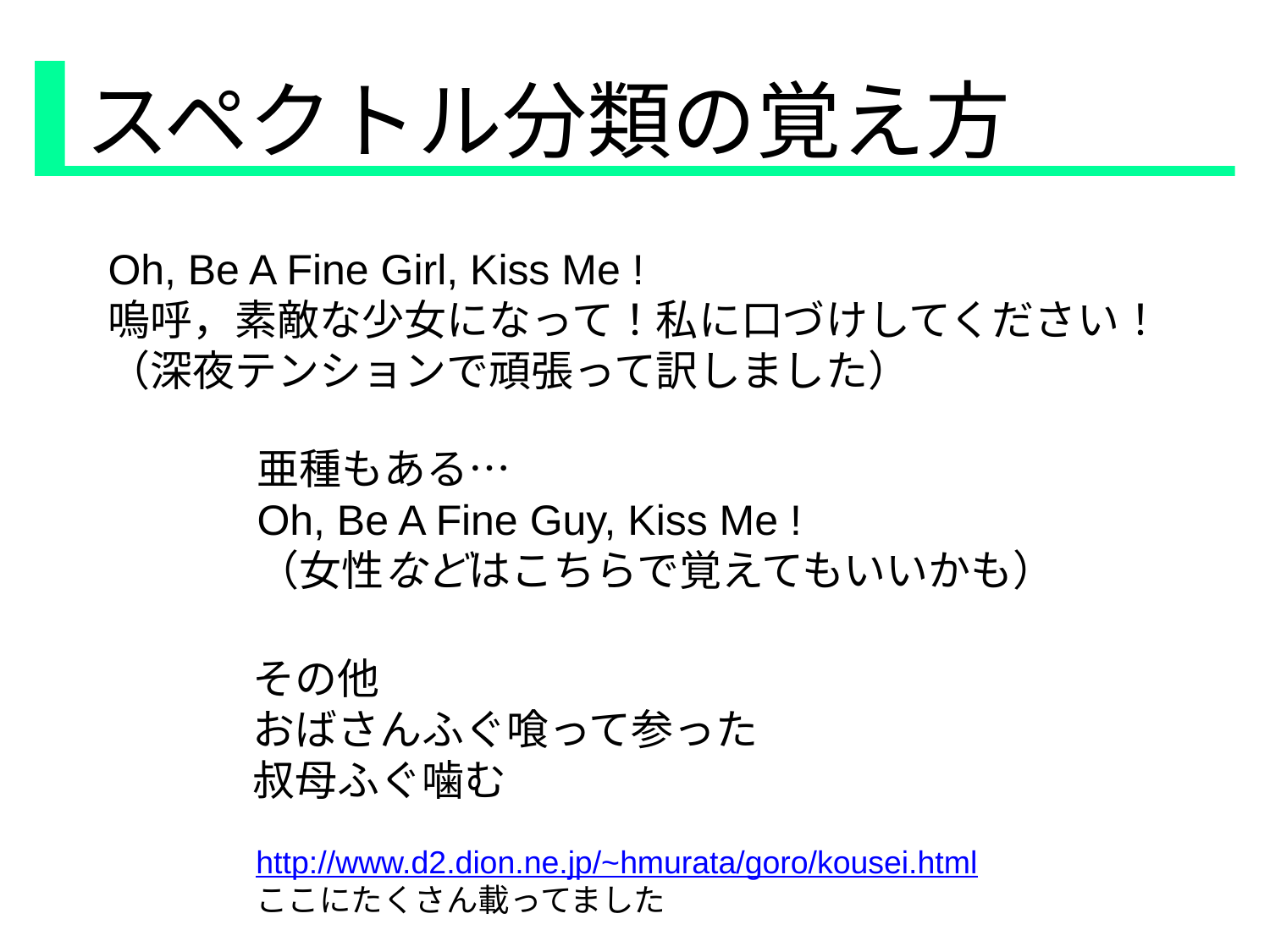

スペクトル分類の覚え方

Oh, Be A Fine Girl, Kiss Me !
嗚呼，素敵な少女になって！私に口づけしてください！
（深夜テンションで頑張って訳しました）
亜種もある…
Oh, Be A Fine Guy, Kiss Me !
（女性などはこちらで覚えてもいいかも）
その他
おばさんふぐ喰って参った
叔母ふぐ噛む
http://www.d2.dion.ne.jp/~hmurata/goro/kousei.html
ここにたくさん載ってました